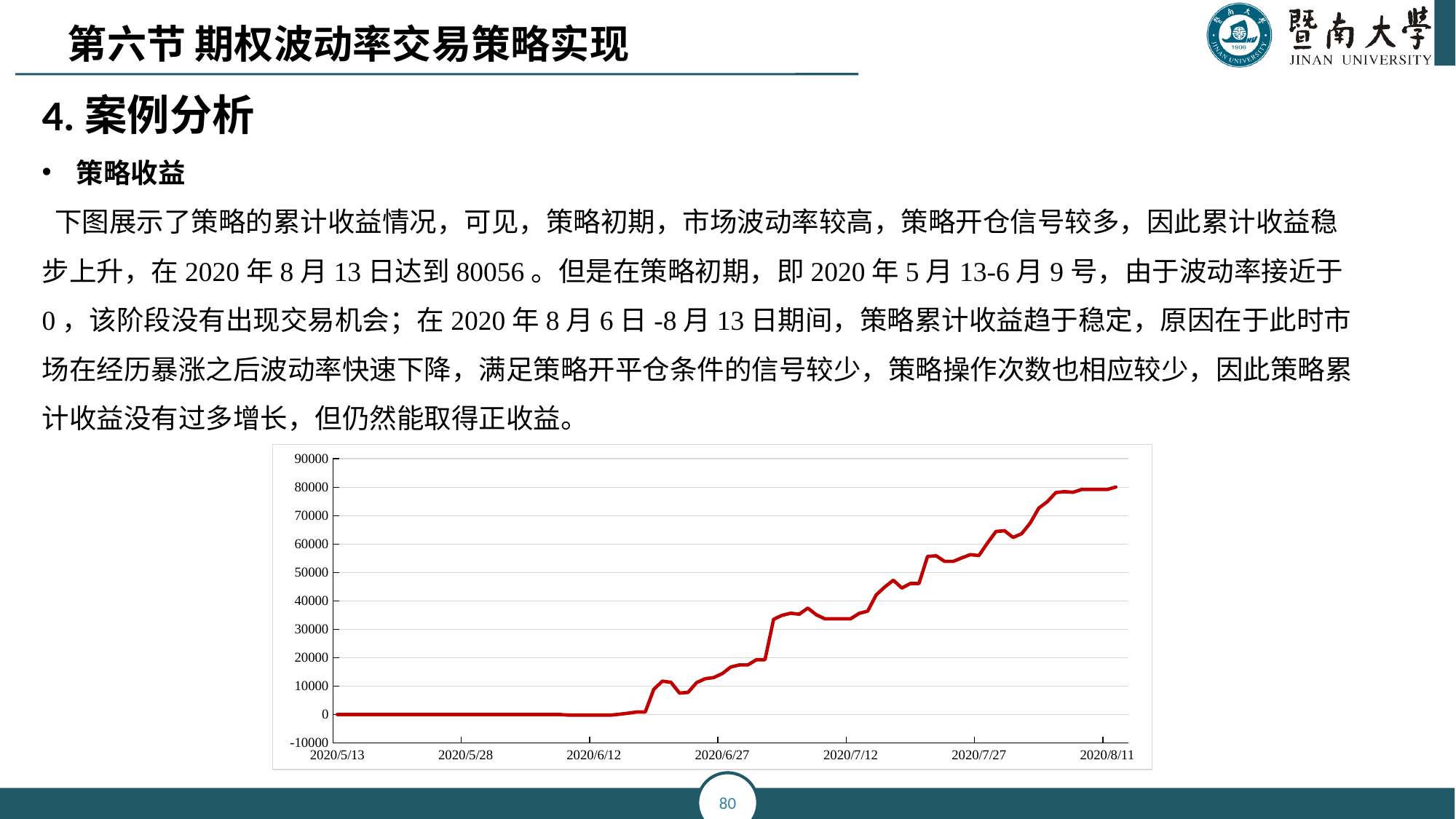

第六节 期权波动率交易策略实现
4.案例分析
策略收益
 下图展示了策略的累计收益情况，可见，策略初期，市场波动率较高，策略开仓信号较多，因此累计收益稳步上升，在2020年8月13日达到80056。但是在策略初期，即2020年5月13-6月9号，由于波动率接近于0，该阶段没有出现交易机会；在2020年8月6日-8月13日期间，策略累计收益趋于稳定，原因在于此时市场在经历暴涨之后波动率快速下降，满足策略开平仓条件的信号较少，策略操作次数也相应较少，因此策略累计收益没有过多增长，但仍然能取得正收益。

[unsupported chart]